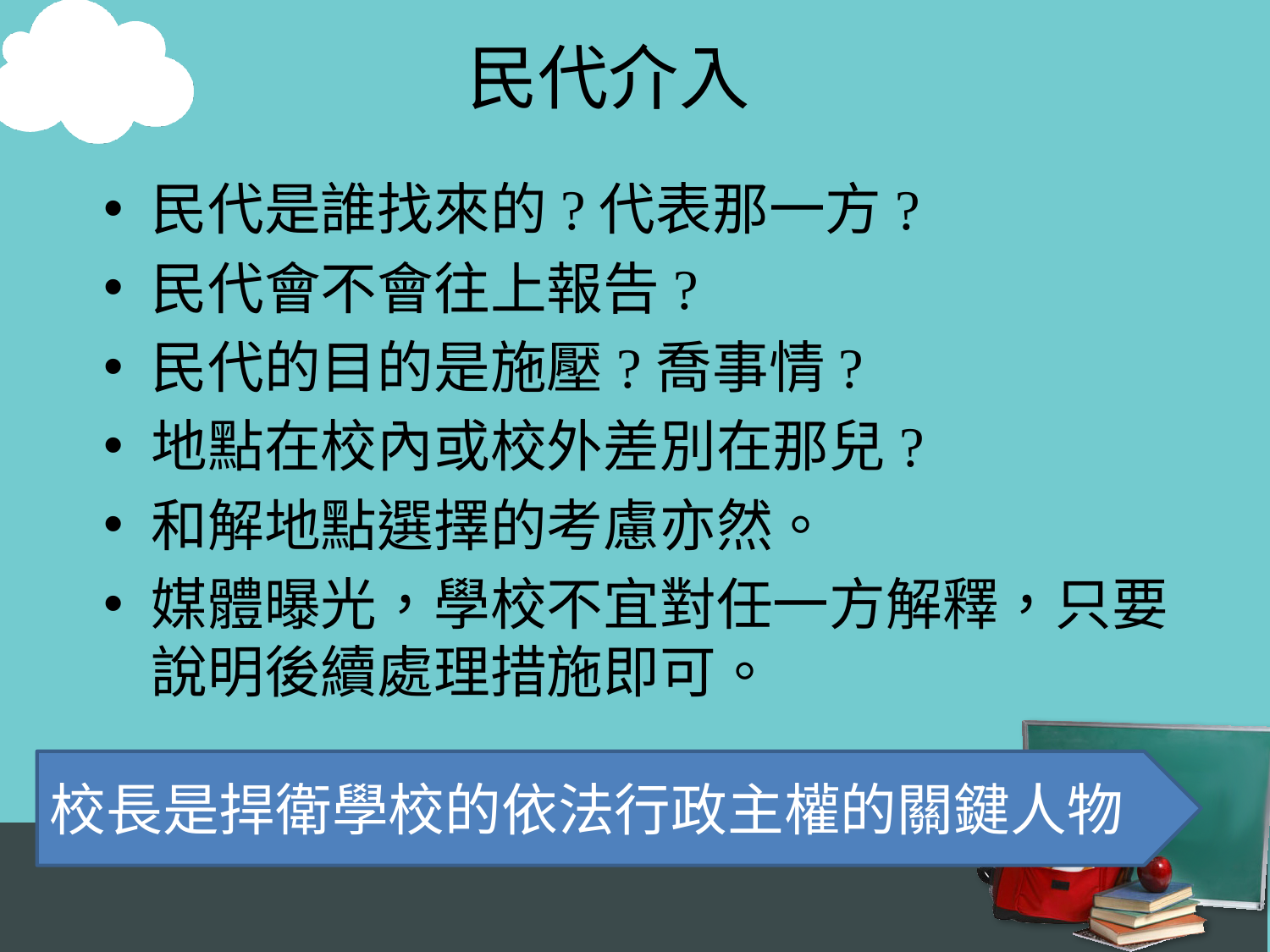

# 民代介入
民代是誰找來的?代表那一方?
民代會不會往上報告?
民代的目的是施壓?喬事情?
地點在校內或校外差別在那兒?
和解地點選擇的考慮亦然。
媒體曝光，學校不宜對任一方解釋，只要說明後續處理措施即可。

校長是捍衛學校的依法行政主權的關鍵人物